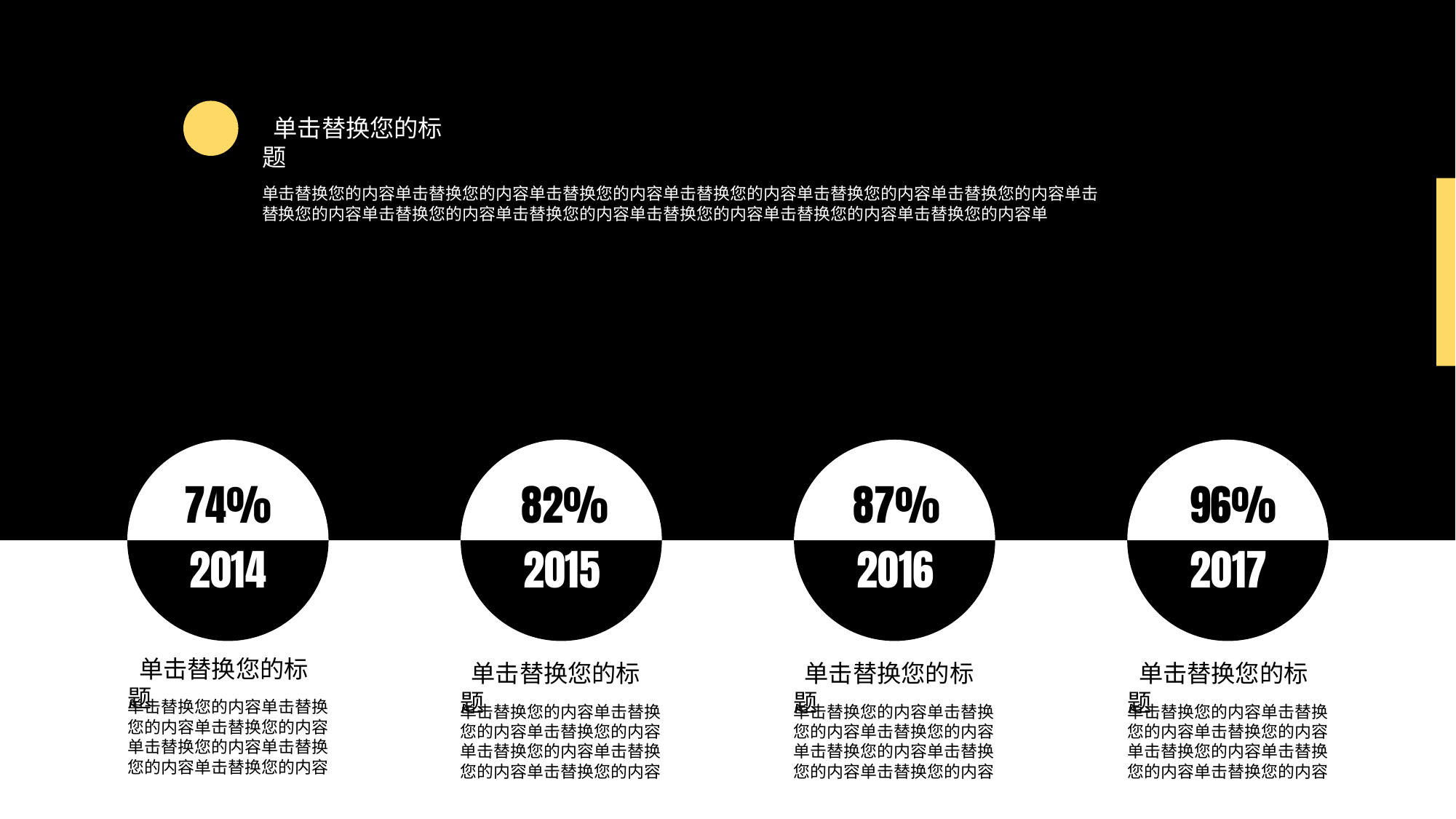

单击替换您的标题
单击替换您的内容单击替换您的内容单击替换您的内容单击替换您的内容单击替换您的内容单击替换您的内容单击替换您的内容单击替换您的内容单击替换您的内容单击替换您的内容单击替换您的内容单击替换您的内容单

96%
74%
82%
87%
2014
2015
2016
2017
 单击替换您的标题
单击替换您的内容单击替换您的内容单击替换您的内容单击替换您的内容单击替换您的内容单击替换您的内容
 单击替换您的标题
单击替换您的内容单击替换您的内容单击替换您的内容单击替换您的内容单击替换您的内容单击替换您的内容
 单击替换您的标题
单击替换您的内容单击替换您的内容单击替换您的内容单击替换您的内容单击替换您的内容单击替换您的内容
 单击替换您的标题
单击替换您的内容单击替换您的内容单击替换您的内容单击替换您的内容单击替换您的内容单击替换您的内容